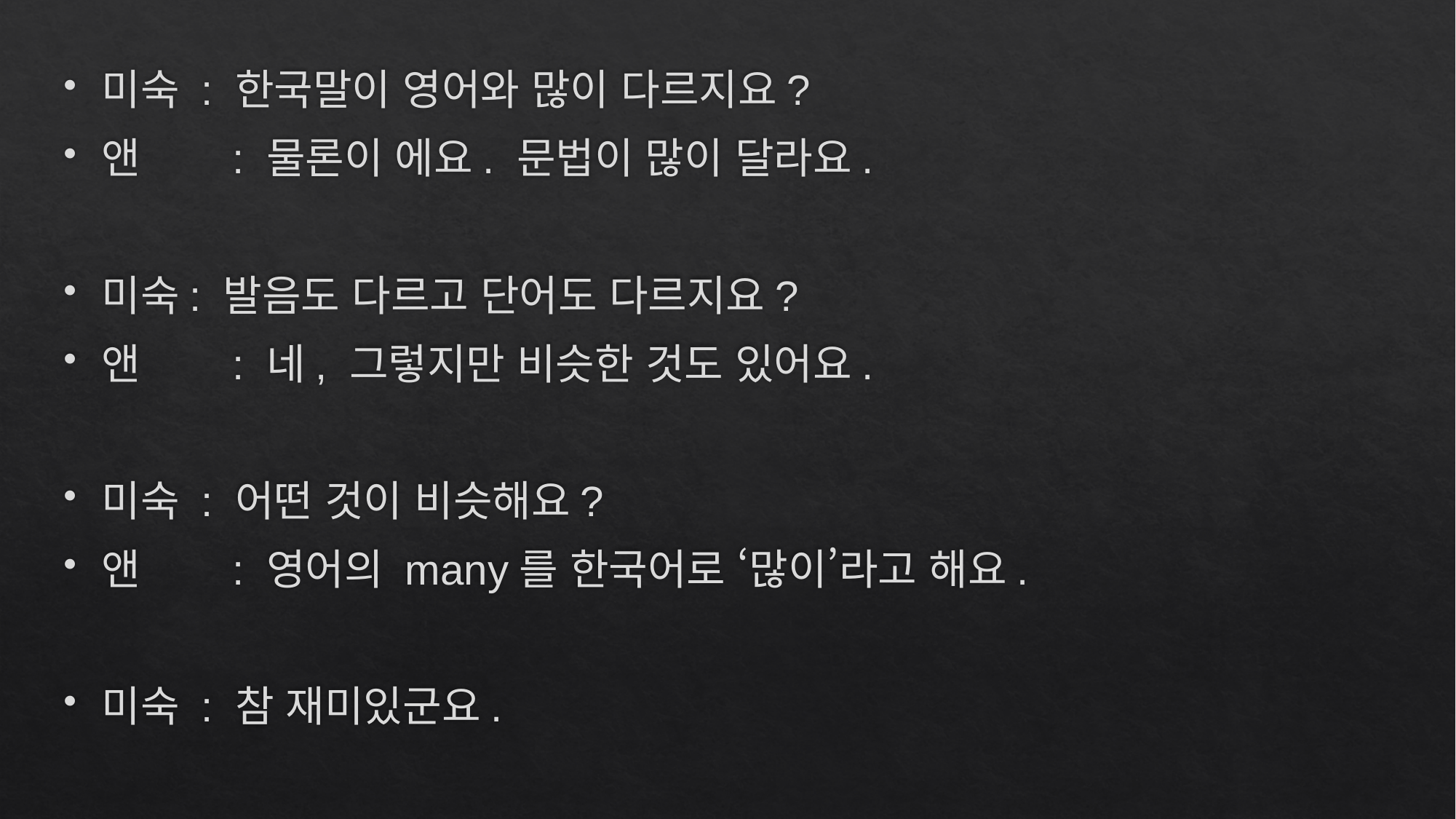

미숙 : 한국말이 영어와 많이 다르지요?
앤	 : 물론이 에요. 문법이 많이 달라요.

미숙: 발음도 다르고 단어도 다르지요?
앤	 : 네, 그렇지만 비슷한 것도 있어요.

미숙 : 어떤 것이 비슷해요?
앤	 : 영어의 many를 한국어로 ‘많이’라고 해요.

미숙 : 참 재미있군요.